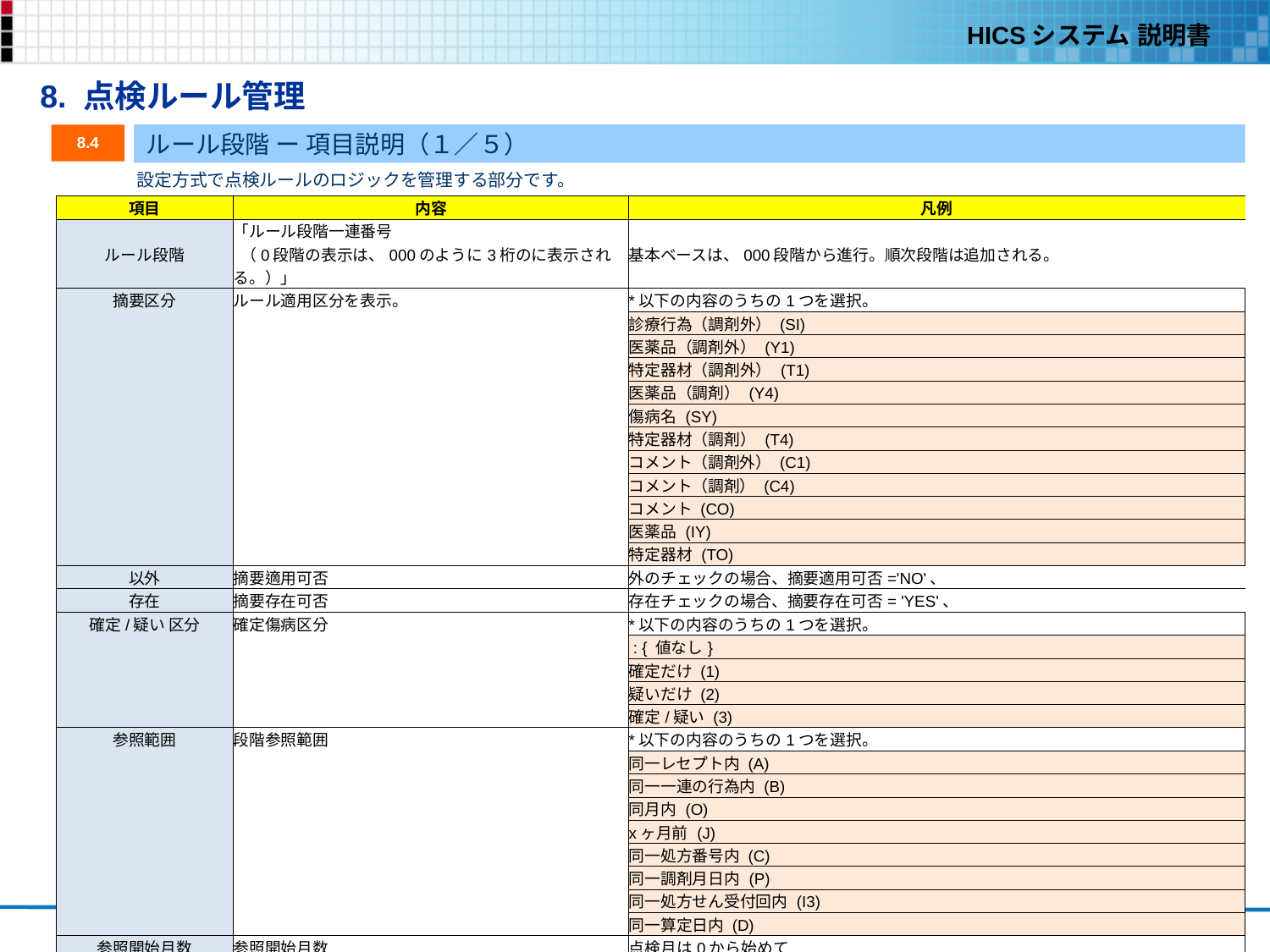

8. 点検ルール管理
ルール段階 ー 項目説明（１／５）
8.4
設定方式で点検ルールのロジックを管理する部分です。
| 項目 | 内容 | 凡例 |
| --- | --- | --- |
| ルール段階 | 「ルール段階一連番号   （0段階の表示は、000のように3桁のに表示される。）」 | 基本ベースは、000段階から進行。順次段階は追加される。 |
| 摘要区分 | ルール適用区分を表示。 | \*以下の内容のうちの1つを選択。 |
|  |  | 診療行為（調剤外） (SI) |
|  |  | 医薬品（調剤外） (Y1) |
|  |  | 特定器材（調剤外） (T1) |
|  |  | 医薬品（調剤） (Y4) |
|  |  | 傷病名 (SY) |
|  |  | 特定器材（調剤） (T4) |
|  |  | コメント（調剤外） (C1) |
|  |  | コメント（調剤） (C4) |
|  |  | コメント (CO) |
|  |  | 医薬品 (IY) |
|  |  | 特定器材 (TO) |
| 以外 | 摘要適用可否 | 外のチェックの場合、摘要適用可否='NO'、 |
| 存在 | 摘要存在可否 | 存在チェックの場合、摘要存在可否= 'YES'、 |
| 確定/疑い 区分 | 確定傷病区分 | \*以下の内容のうちの1つを選択。 |
|  |  | : { 値なし} |
|  |  | 確定だけ (1) |
|  |  | 疑いだけ (2) |
|  |  | 確定/疑い (3) |
| 参照範囲 | 段階参照範囲 | \*以下の内容のうちの1つを選択。 |
|  |  | 同一レセプト内 (A) |
|  |  | 同一一連の行為内 (B) |
|  |  | 同月内 (O) |
|  |  | xヶ月前 (J) |
|  |  | 同一処方番号内 (C) |
|  |  | 同一調剤月日内 (P) |
|  |  | 同一処方せん受付回内 (I3) |
|  |  | 同一算定日内 (D) |
| 参照開始月数 | 参照開始月数 | 点検月は0から始めて |
|  |  | 1ヶ月前（1）〜12ヶ月前（12）から1つを選択する。 |
| 参照終了月数 | 参照終了月数 | 点検月は0から始めて |
|  |  | 1ヶ月前（1）〜12ヶ月前（12）から1つを選択する。 |
16